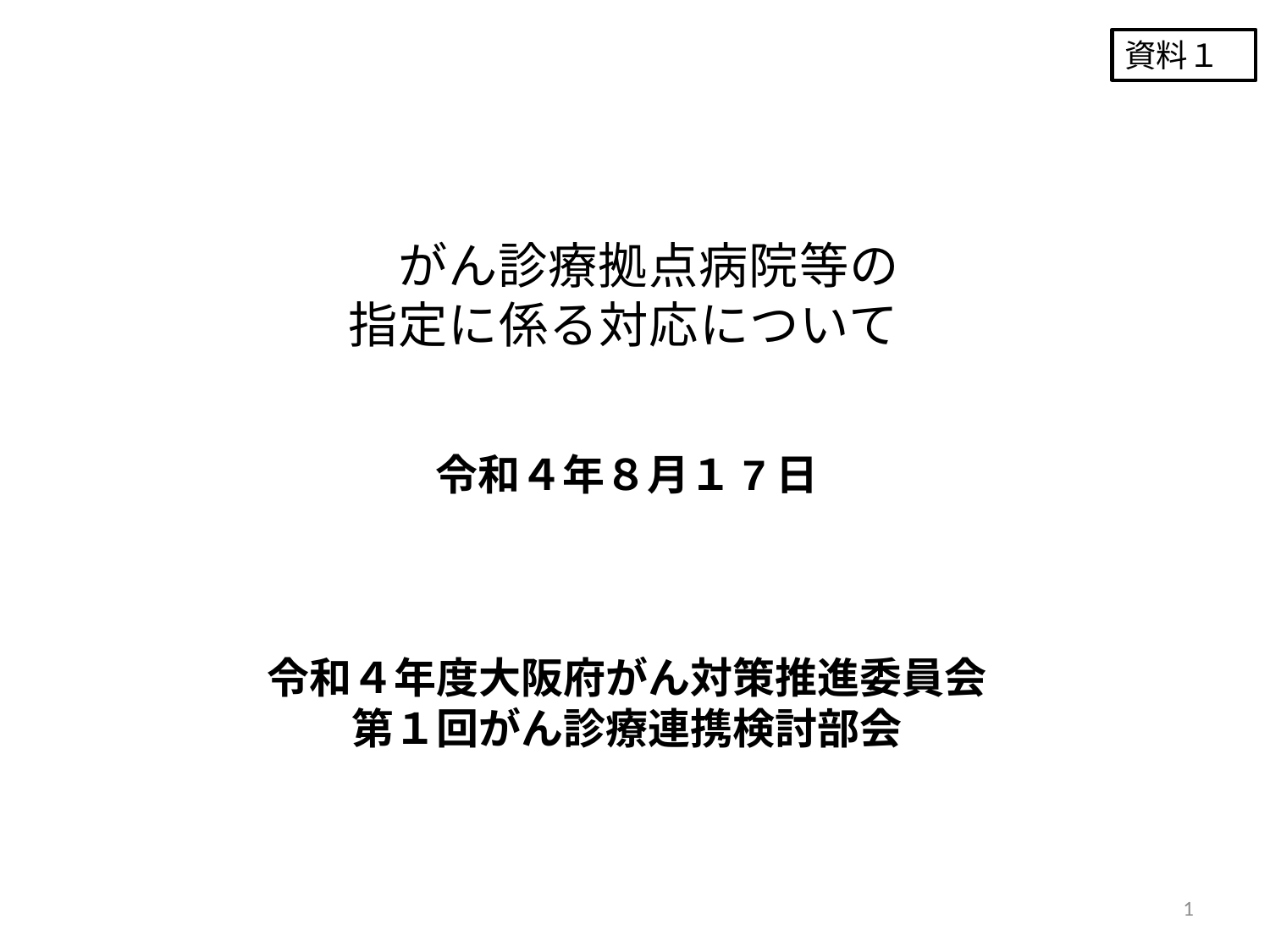

資料１
　がん診療拠点病院等の
指定に係る対応について
令和４年８月１7日
令和４年度大阪府がん対策推進委員会
第１回がん診療連携検討部会
1